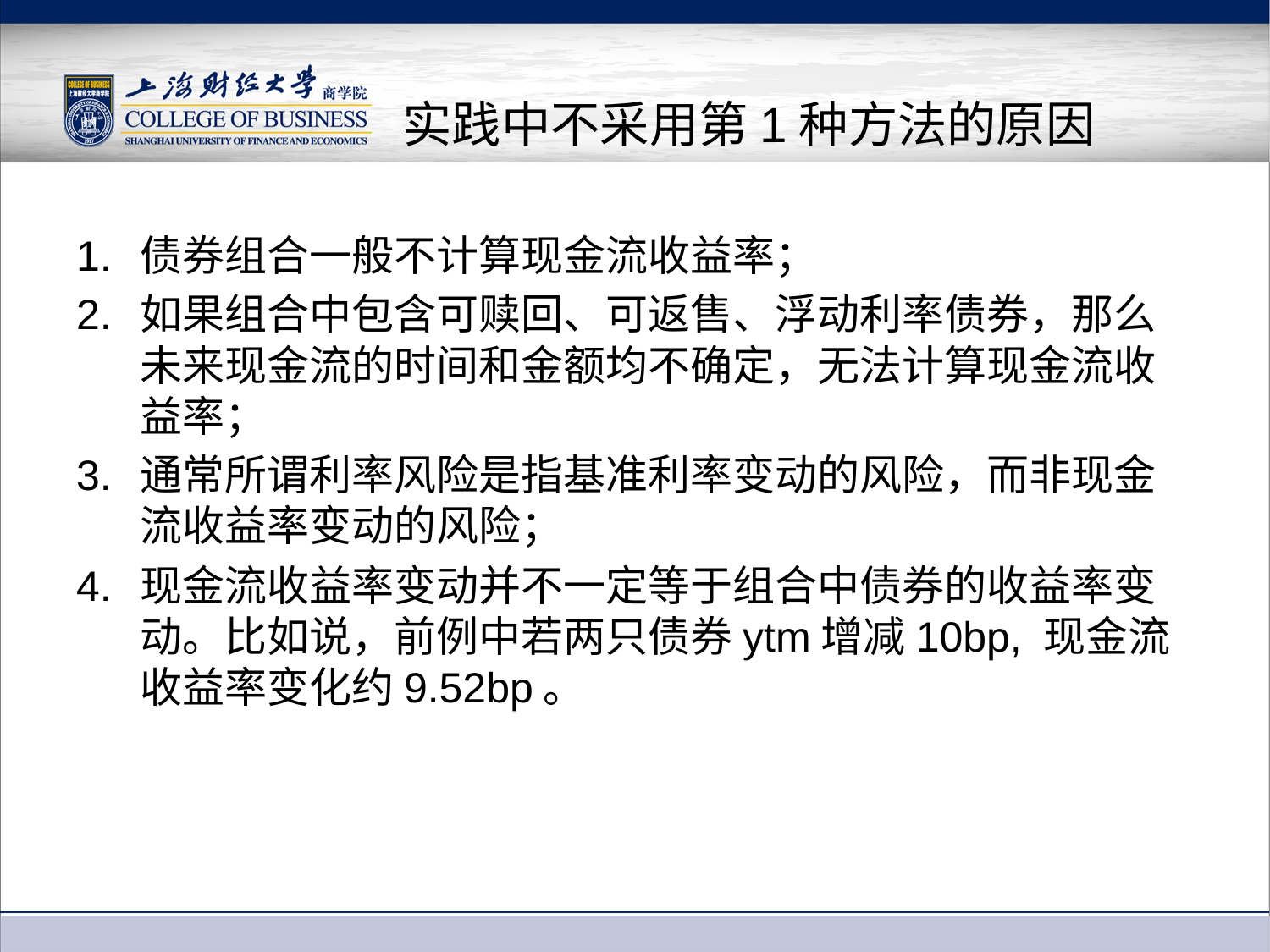

# 实践中不采用第1种方法的原因
债券组合一般不计算现金流收益率；
如果组合中包含可赎回、可返售、浮动利率债券，那么未来现金流的时间和金额均不确定，无法计算现金流收益率；
通常所谓利率风险是指基准利率变动的风险，而非现金流收益率变动的风险；
现金流收益率变动并不一定等于组合中债券的收益率变动。比如说，前例中若两只债券ytm增减10bp, 现金流收益率变化约9.52bp。